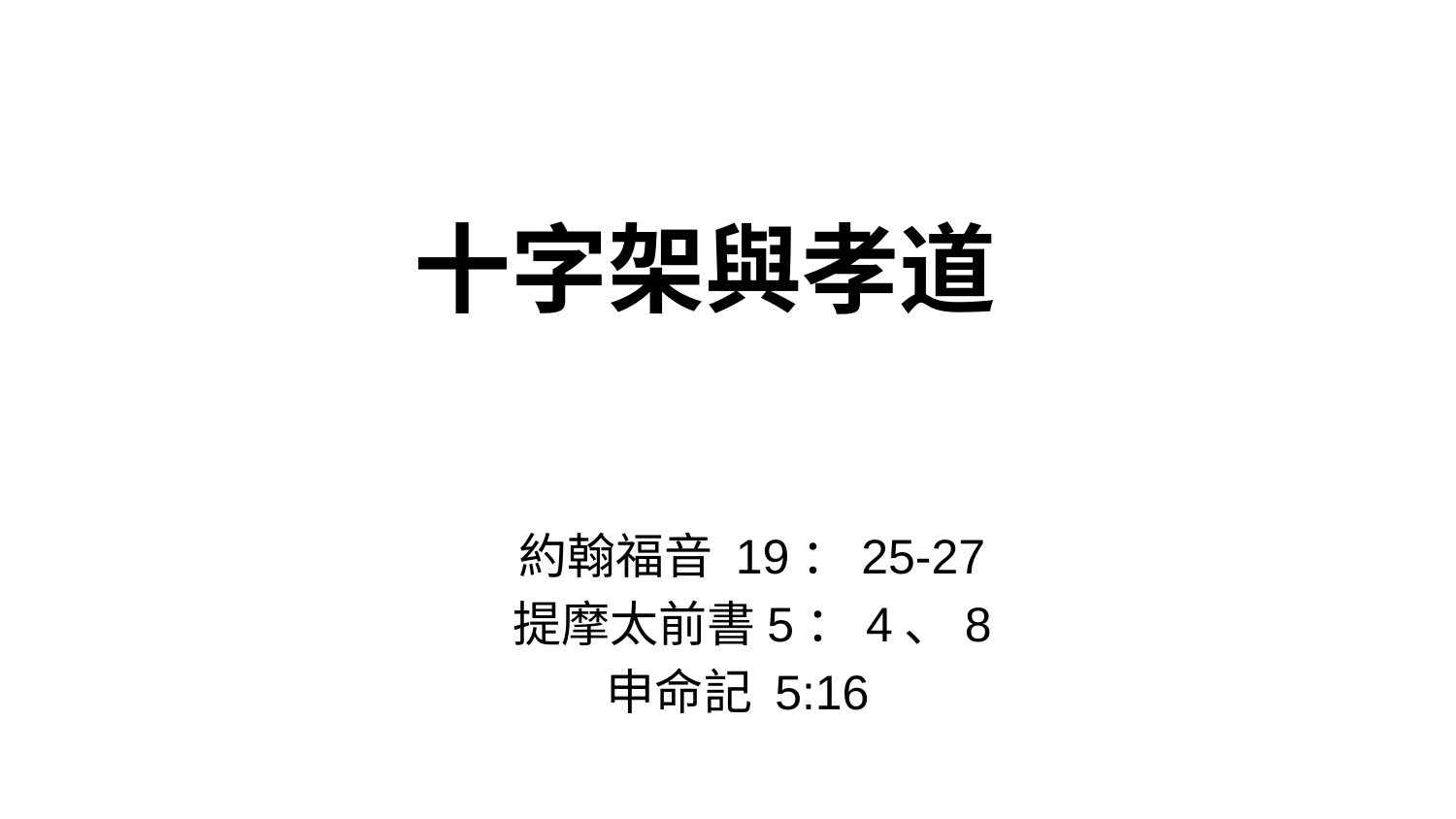

# 十字架與孝道
約翰福音 19：25-27
提摩太前書5：4、8
申命記 5:16